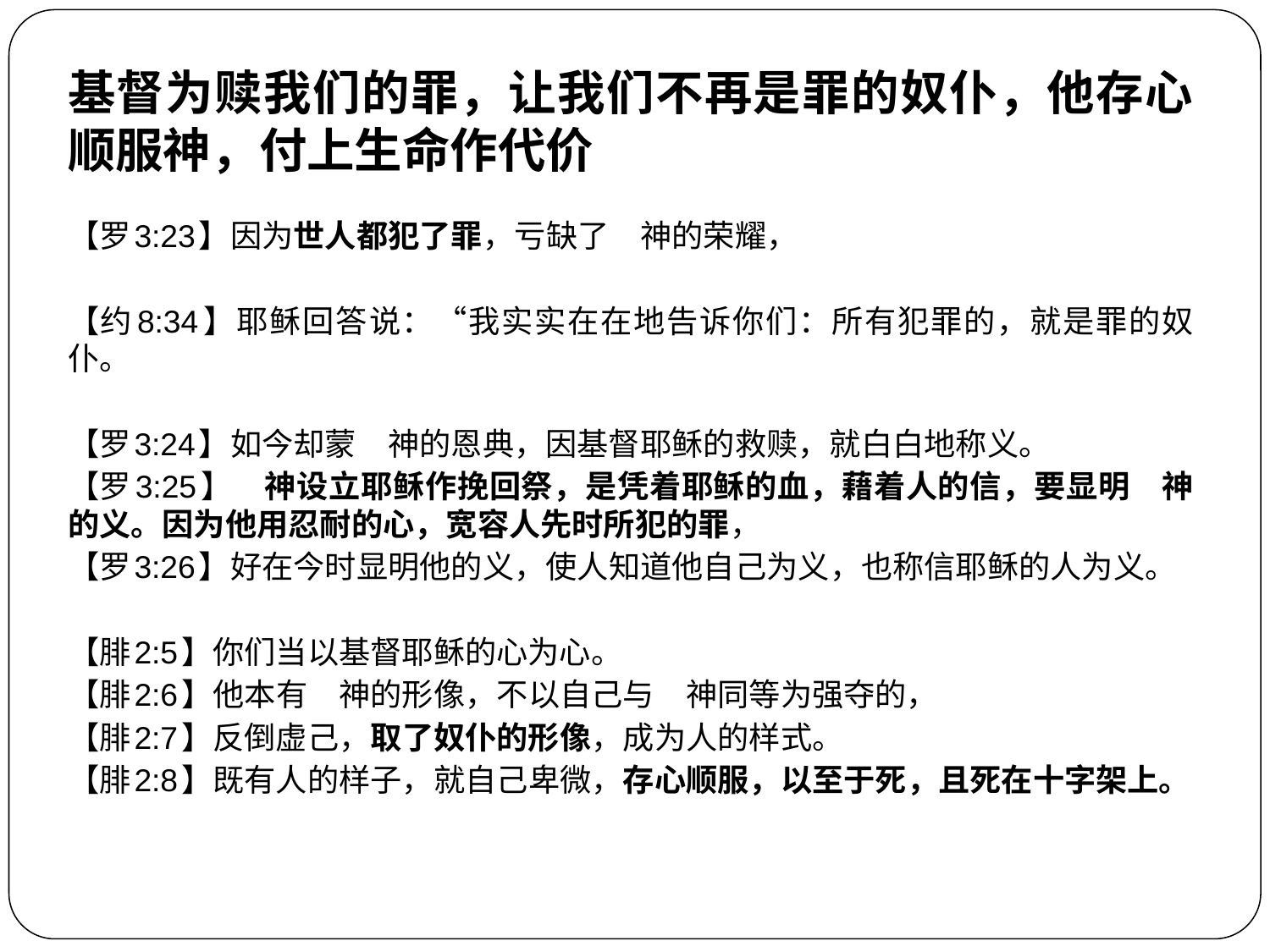

基督为赎我们的罪，让我们不再是罪的奴仆，他存心顺服神，付上生命作代价

【罗3:23】因为世人都犯了罪，亏缺了　神的荣耀，

【约8:34】耶稣回答说：“我实实在在地告诉你们：所有犯罪的，就是罪的奴仆。

【罗3:24】如今却蒙　神的恩典，因基督耶稣的救赎，就白白地称义。
【罗3:25】　神设立耶稣作挽回祭，是凭着耶稣的血，藉着人的信，要显明　神的义。因为他用忍耐的心，宽容人先时所犯的罪，
【罗3:26】好在今时显明他的义，使人知道他自己为义，也称信耶稣的人为义。

【腓2:5】你们当以基督耶稣的心为心。
【腓2:6】他本有　神的形像，不以自己与　神同等为强夺的，
【腓2:7】反倒虚己，取了奴仆的形像，成为人的样式。
【腓2:8】既有人的样子，就自己卑微，存心顺服，以至于死，且死在十字架上。